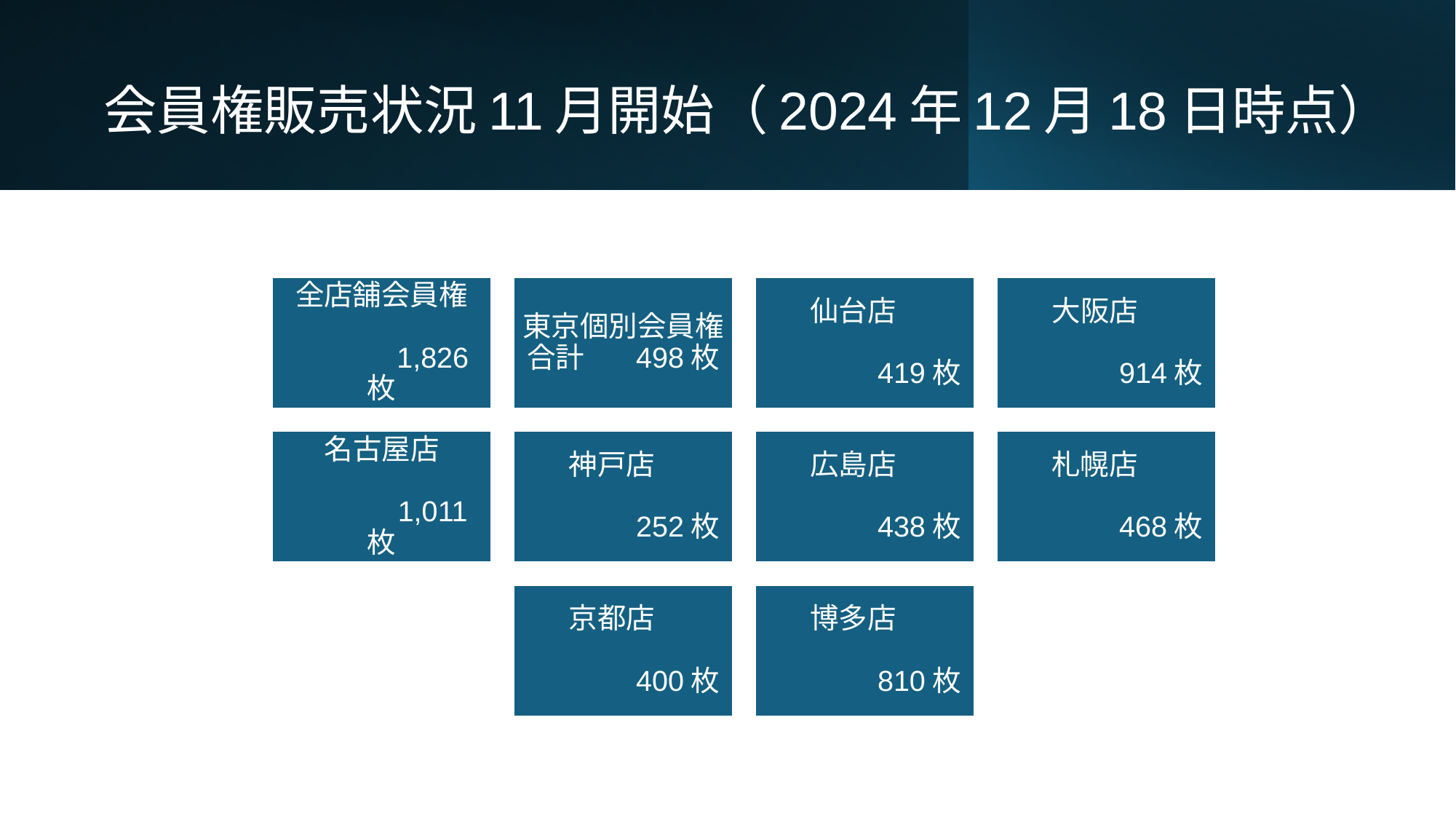

# 会員権販売状況11月開始（2024年12月18日時点）
全店舗会員権		1,826枚
東京個別会員権合計	498枚
仙台店			419枚
大阪店			914枚
名古屋店		1,011枚
神戸店			252枚
広島店			438枚
札幌店			468枚
京都店			400枚
博多店			810枚